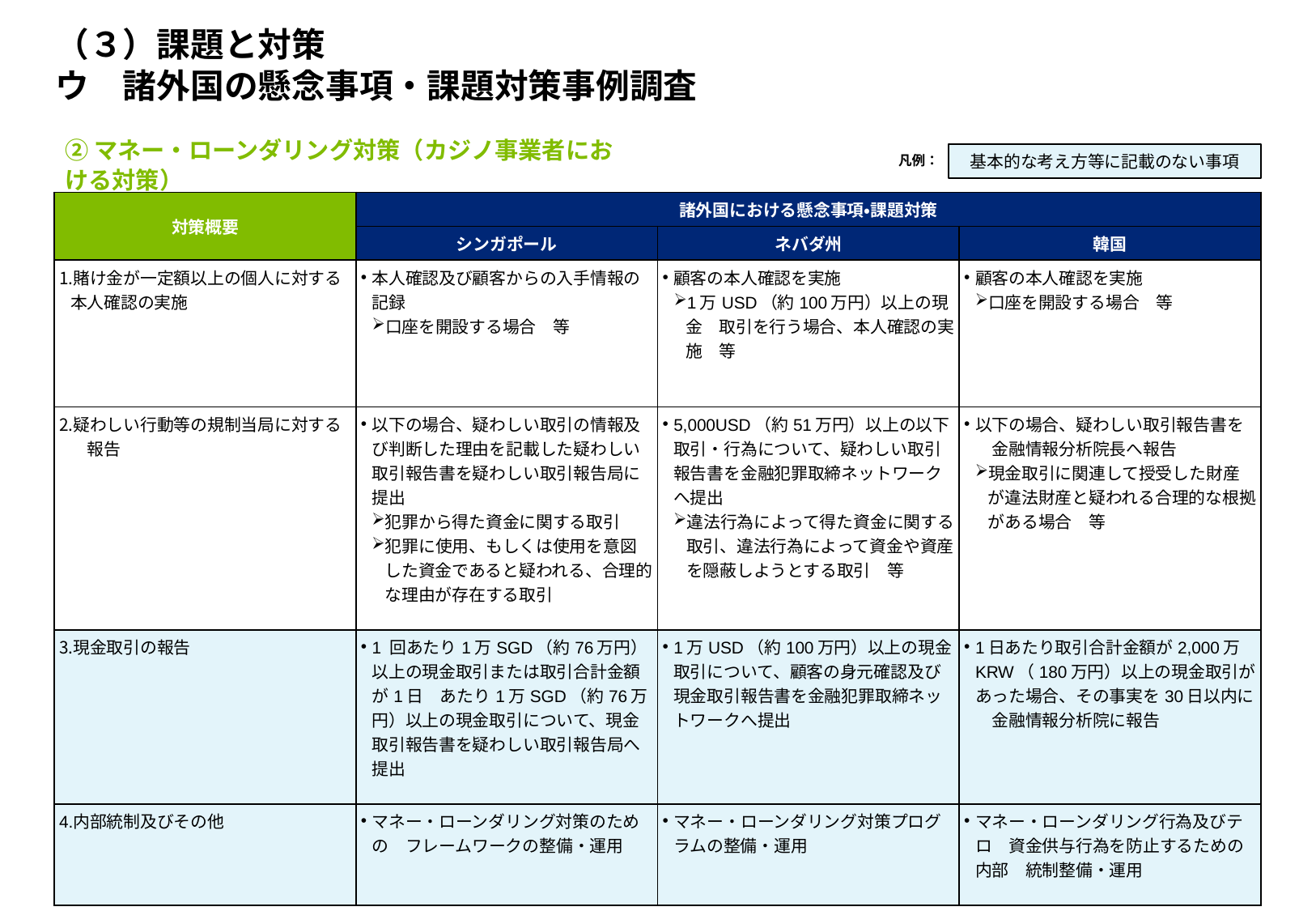

# （３）課題と対策 ウ　諸外国の懸念事項・課題対策事例調査
②マネー・ローンダリング対策（カジノ事業者における対策）
凡例：
基本的な考え方等に記載のない事項
| 対策概要 | 諸外国における懸念事項・課題対策 |  |  |
| --- | --- | --- | --- |
|  | シンガポール | ネバダ州 | 韓国 |
| 賭け金が一定額以上の個人に対する本人確認の実施 | 本人確認及び顧客からの入手情報の記録 口座を開設する場合　等 | 顧客の本人確認を実施 1万USD（約100万円）以上の現金　取引を行う場合、本人確認の実施　等 | 顧客の本人確認を実施 口座を開設する場合　等 |
| 疑わしい行動等の規制当局に対する　報告 | 以下の場合、疑わしい取引の情報及び判断した理由を記載した疑わしい取引報告書を疑わしい取引報告局に提出 犯罪から得た資金に関する取引 犯罪に使用、もしくは使用を意図した資金であると疑われる、合理的な理由が存在する取引 | 5,000USD（約51万円）以上の以下取引・行為について、疑わしい取引報告書を金融犯罪取締ネットワークへ提出 違法行為によって得た資金に関する取引、違法行為によって資金や資産を隠蔽しようとする取引　等 | 以下の場合、疑わしい取引報告書を　金融情報分析院長へ報告 現金取引に関連して授受した財産が違法財産と疑われる合理的な根拠がある場合　等 |
| 現金取引の報告 | 1 回あたり1万SGD（約76万円）以上の現金取引または取引合計金額が1日　あたり1万SGD（約76万円）以上の現金取引について、現金取引報告書を疑わしい取引報告局へ提出 | 1万USD（約100万円）以上の現金取引について、顧客の身元確認及び現金取引報告書を金融犯罪取締ネットワークへ提出 | 1日あたり取引合計金額が2,000万KRW（180万円）以上の現金取引があった場合、その事実を30日以内に　金融情報分析院に報告 |
| 内部統制及びその他 | マネー・ローンダリング対策のための　フレームワークの整備・運用 | マネー・ローンダリング対策プログラムの整備・運用 | マネー・ローンダリング行為及びテロ　資金供与行為を防止するための内部　統制整備・運用 |
49